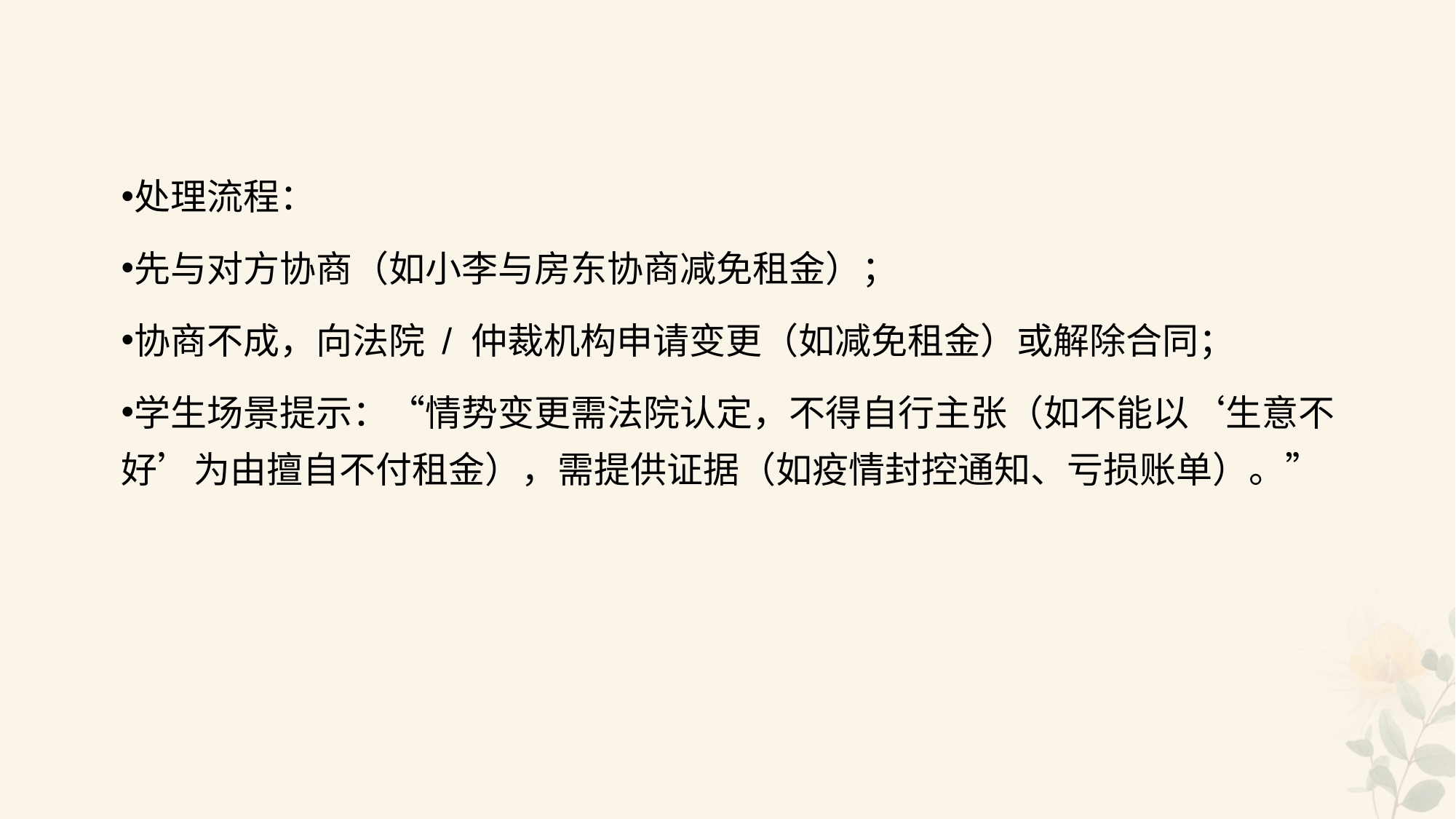

#
处理流程：
先与对方协商（如小李与房东协商减免租金）；
协商不成，向法院 / 仲裁机构申请变更（如减免租金）或解除合同；
学生场景提示：“情势变更需法院认定，不得自行主张（如不能以‘生意不好’为由擅自不付租金），需提供证据（如疫情封控通知、亏损账单）。”